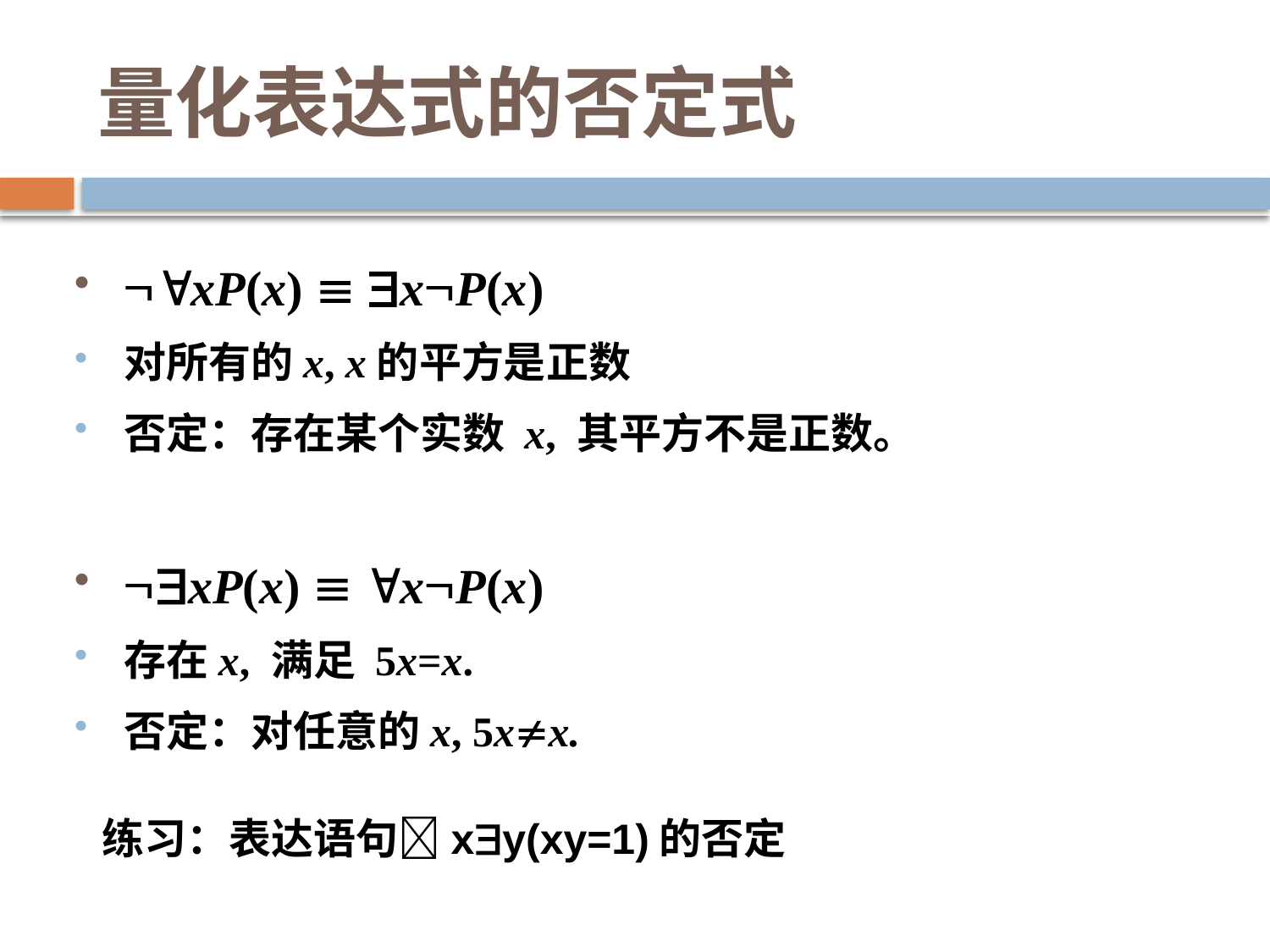

# 量化表达式的否定式
¬∀xP(x) ≡ ∃x¬P(x)
对所有的x, x的平方是正数
否定：存在某个实数 x, 其平方不是正数。

¬∃xP(x) ≡ ∀x¬P(x)
存在x, 满足 5x=x.
否定：对任意的x, 5x≠x.

练习：表达语句∀x∃y(xy=1)的否定